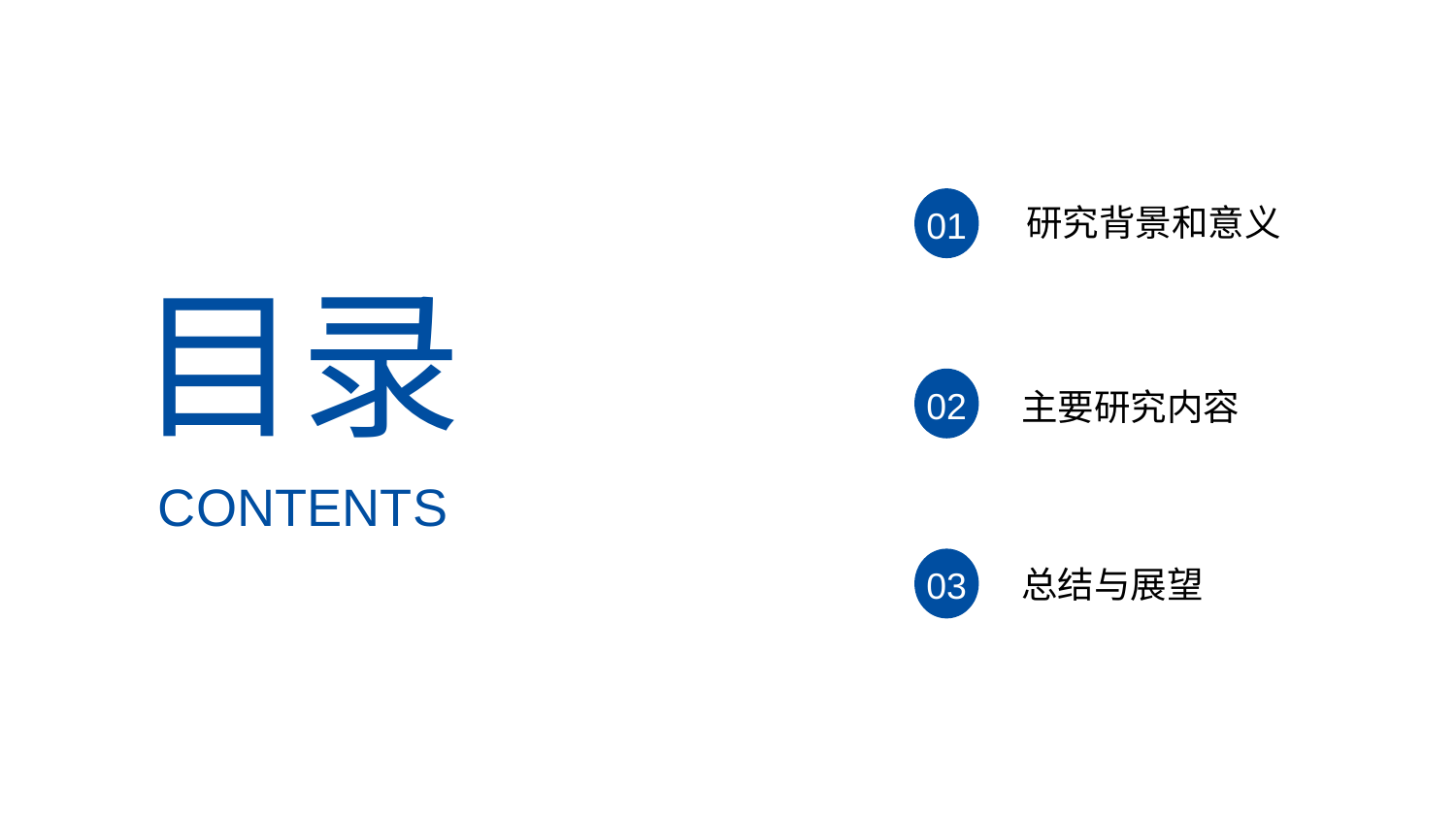

研究背景和意义
01
目录

02
主要研究内容
CONTENTS

总结与展望
03